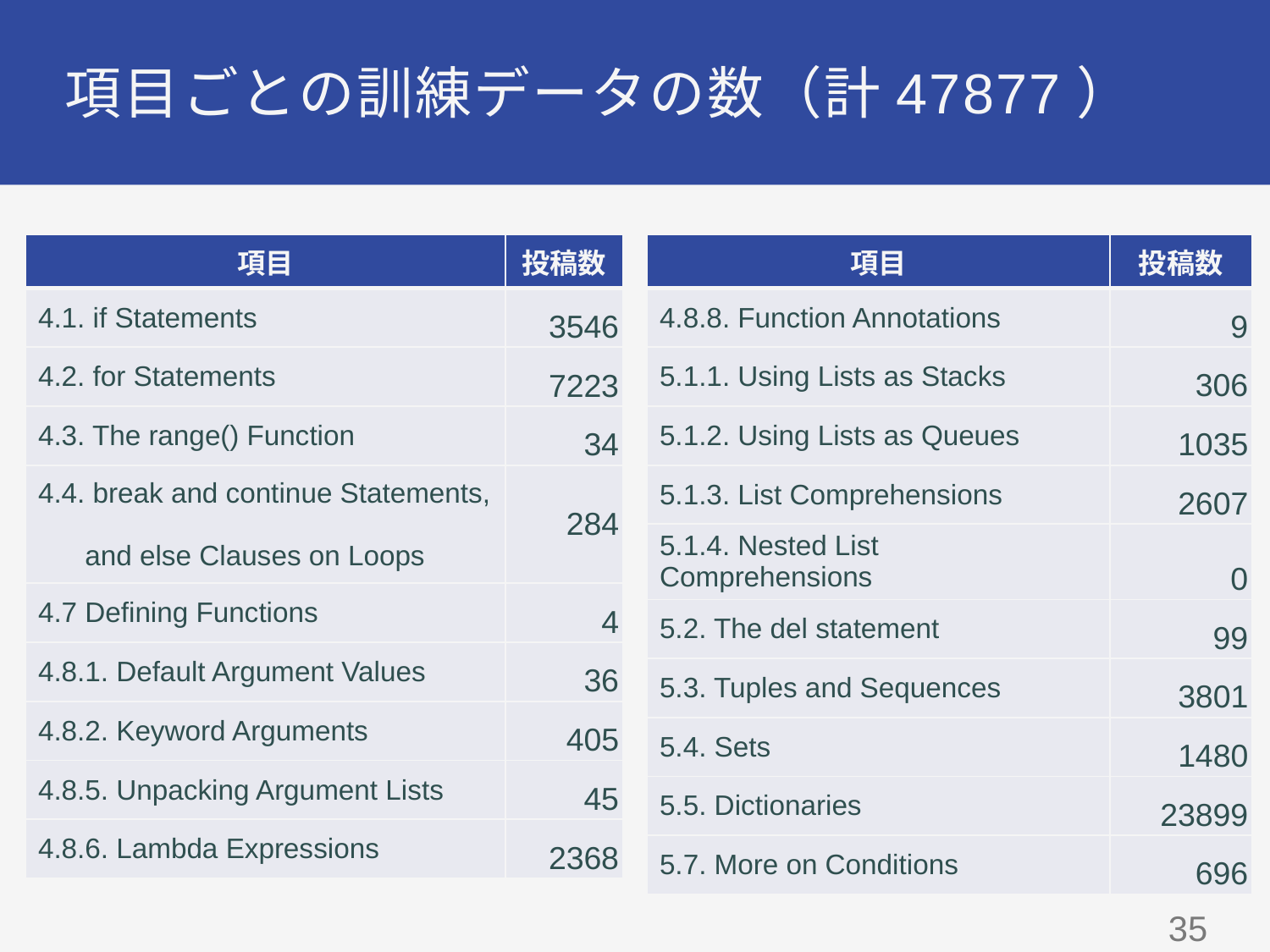

# 項目ごとの訓練データの数（計47877）
| 項目 | 投稿数 |
| --- | --- |
| 4.1. if Statements | 3546 |
| 4.2. for Statements | 7223 |
| 4.3. The range() Function | 34 |
| 4.4. break and continue Statements, and else Clauses on Loops | 284 |
| 4.7 Defining Functions | 4 |
| 4.8.1. Default Argument Values | 36 |
| 4.8.2. Keyword Arguments | 405 |
| 4.8.5. Unpacking Argument Lists | 45 |
| 4.8.6. Lambda Expressions | 2368 |
| 項目 | 投稿数 |
| --- | --- |
| 4.8.8. Function Annotations | 9 |
| 5.1.1. Using Lists as Stacks | 306 |
| 5.1.2. Using Lists as Queues | 1035 |
| 5.1.3. List Comprehensions | 2607 |
| 5.1.4. Nested List Comprehensions | 0 |
| 5.2. The del statement | 99 |
| 5.3. Tuples and Sequences | 3801 |
| 5.4. Sets | 1480 |
| 5.5. Dictionaries | 23899 |
| 5.7. More on Conditions | 696 |
35